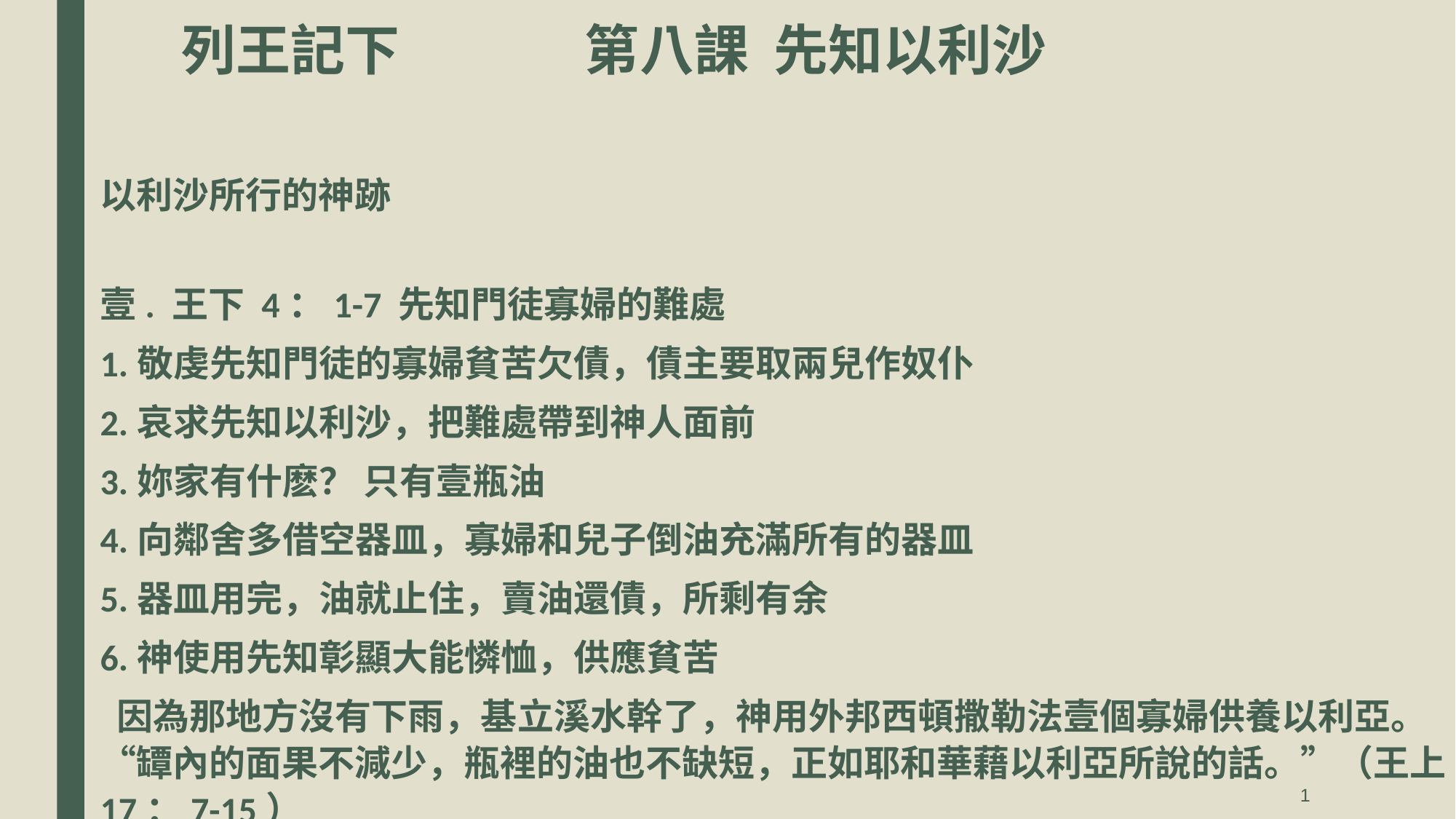

# 列王記下               第八課  先知以利沙

以利沙所行的神跡

壹. 王下 4：1-7 先知門徒寡婦的難處
1.敬虔先知門徒的寡婦貧苦欠債，債主要取兩兒作奴仆
2.哀求先知以利沙，把難處帶到神人面前
3.妳家有什麽？ 只有壹瓶油
4.向鄰舍多借空器皿，寡婦和兒子倒油充滿所有的器皿
5.器皿用完，油就止住，賣油還債，所剩有余
6.神使用先知彰顯大能憐恤，供應貧苦
 因為那地方沒有下雨，基立溪水幹了，神用外邦西頓撒勒法壹個寡婦供養以利亞。“罈內的面果不減少，瓶裡的油也不缺短，正如耶和華藉以利亞所說的話。”（王上17：7-15）

1